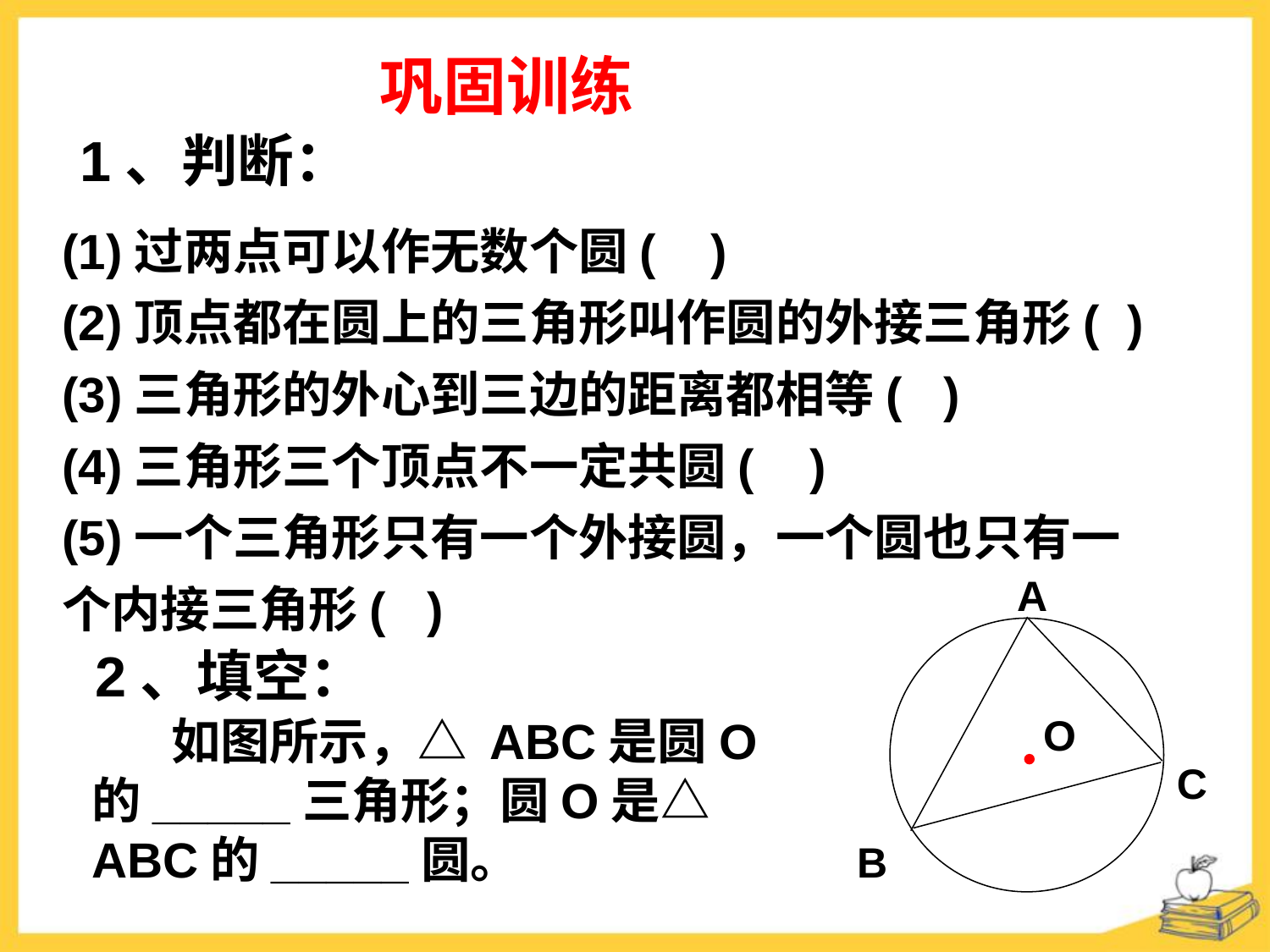

巩固训练
1、判断：
(1)过两点可以作无数个圆(    )
(2)顶点都在圆上的三角形叫作圆的外接三角形(  )
(3)三角形的外心到三边的距离都相等(   )
(4)三角形三个顶点不一定共圆(    )
(5)一个三角形只有一个外接圆，一个圆也只有一个内接三角形(   )
A

O
C

B
2、填空：
      如图所示，△ ABC是圆O的_____三角形；圆O是△ ABC的_____圆。